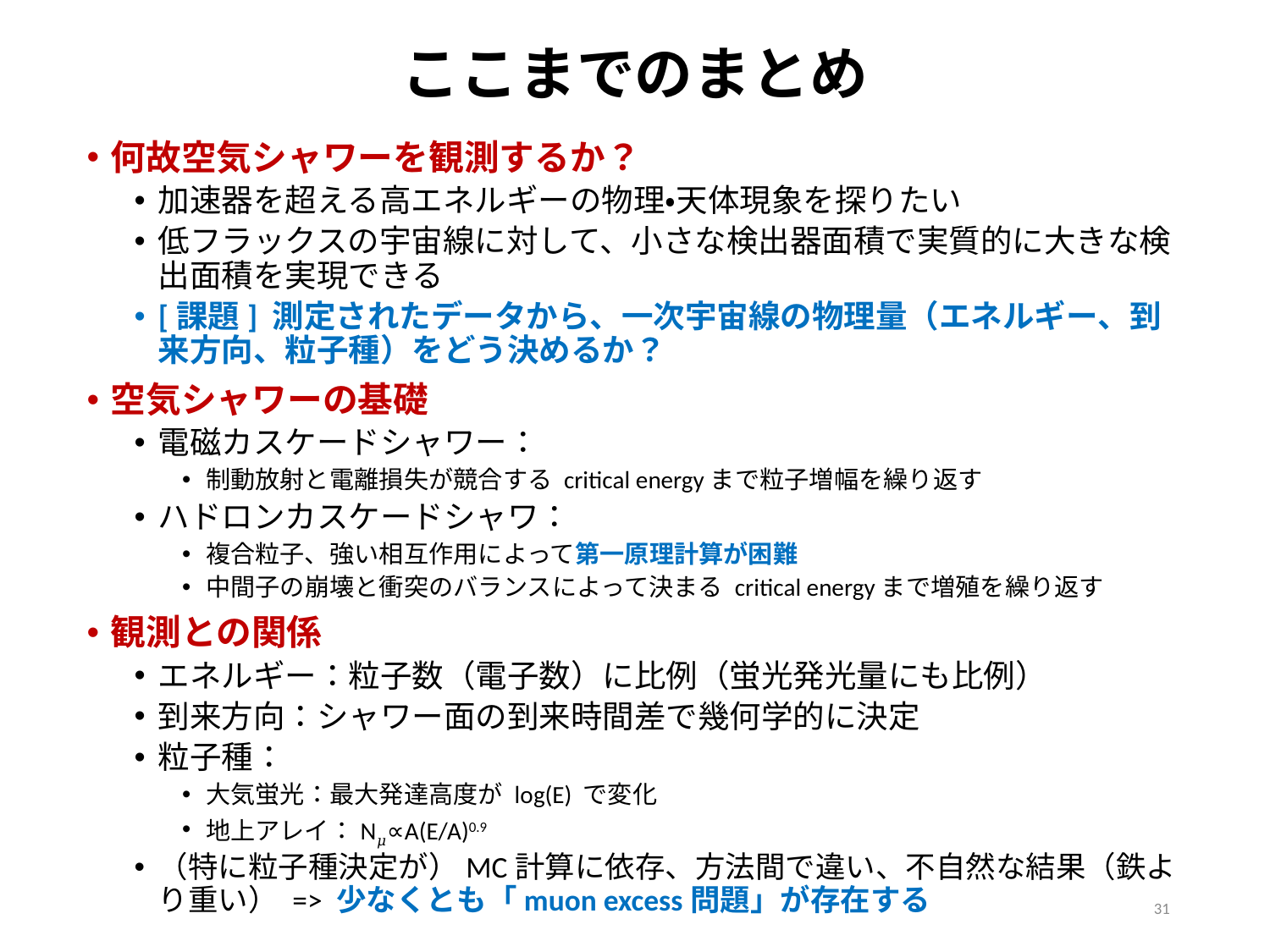

# ここまでのまとめ
何故空気シャワーを観測するか？
加速器を超える高エネルギーの物理・天体現象を探りたい
低フラックスの宇宙線に対して、小さな検出器面積で実質的に大きな検出面積を実現できる
[課題] 測定されたデータから、一次宇宙線の物理量（エネルギー、到来方向、粒子種）をどう決めるか？
空気シャワーの基礎
電磁カスケードシャワー：
制動放射と電離損失が競合する critical energyまで粒子増幅を繰り返す
ハドロンカスケードシャワ：
複合粒子、強い相互作用によって第一原理計算が困難
中間子の崩壊と衝突のバランスによって決まる critical energyまで増殖を繰り返す
観測との関係
エネルギー：粒子数（電子数）に比例（蛍光発光量にも比例）
到来方向：シャワー面の到来時間差で幾何学的に決定
粒子種：
大気蛍光：最大発達高度が log(E) で変化
地上アレイ：N𝜇∝A(E/A)0.9
（特に粒子種決定が）MC計算に依存、方法間で違い、不自然な結果（鉄より重い） => 少なくとも「muon excess問題」が存在する
31